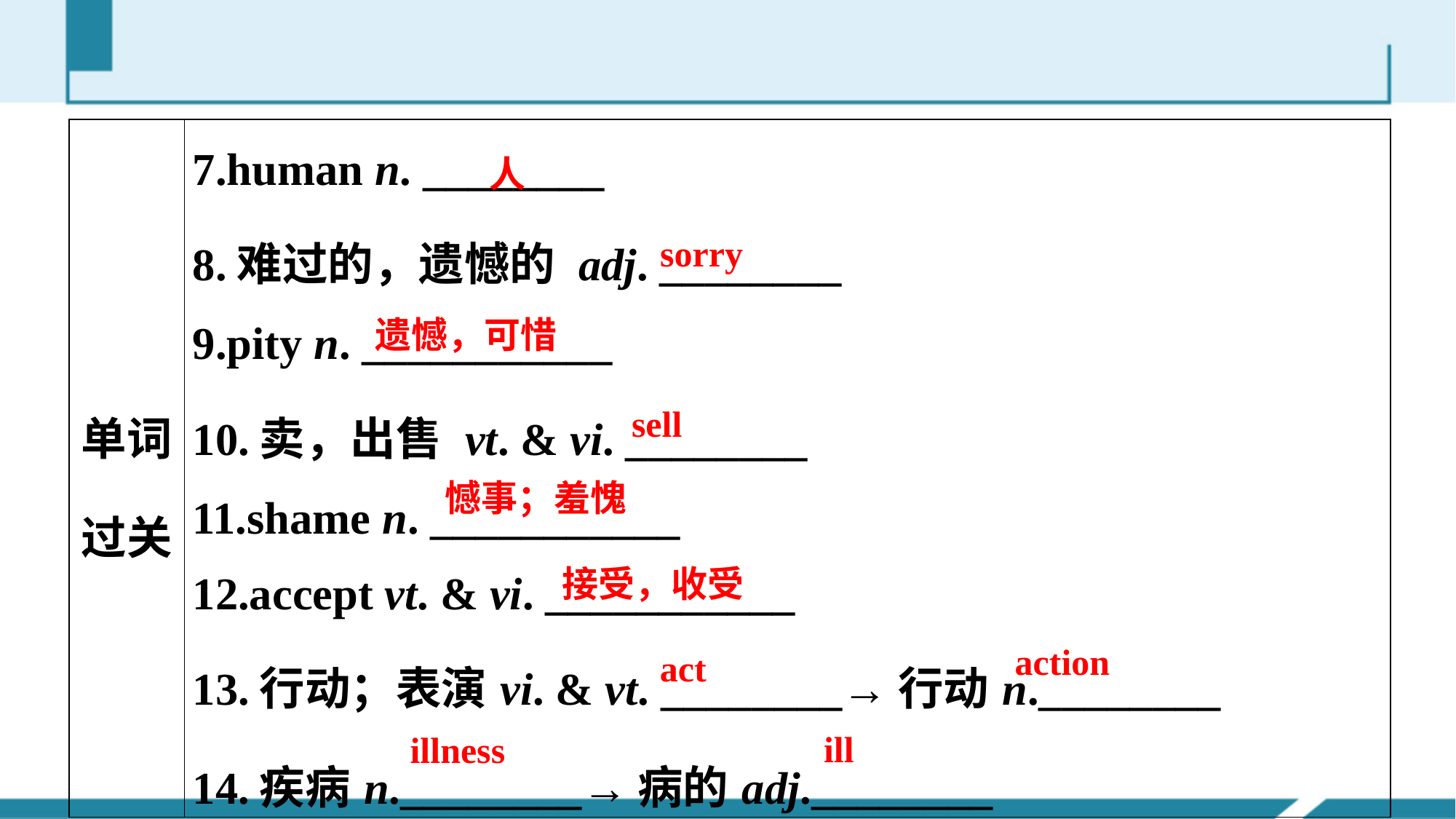

| 单词过关 | 7.human n. \_\_\_\_\_\_\_\_ 8.难过的，遗憾的 adj. \_\_\_\_\_\_\_\_ 9.pity n. \_\_\_\_\_\_\_\_\_\_\_ 10.卖，出售 vt. & vi. \_\_\_\_\_\_\_\_ 11.shame n. \_\_\_\_\_\_\_\_\_\_\_ 12.accept vt. & vi. \_\_\_\_\_\_\_\_\_\_\_ 13.行动；表演vi. & vt. \_\_\_\_\_\_\_\_→行动n.\_\_\_\_\_\_\_\_ 14.疾病n.\_\_\_\_\_\_\_\_→病的adj.\_\_\_\_\_\_\_\_ |
| --- | --- |
人
sorry
遗憾，可惜
sell
憾事；羞愧
接受，收受
action
act
ill
illness